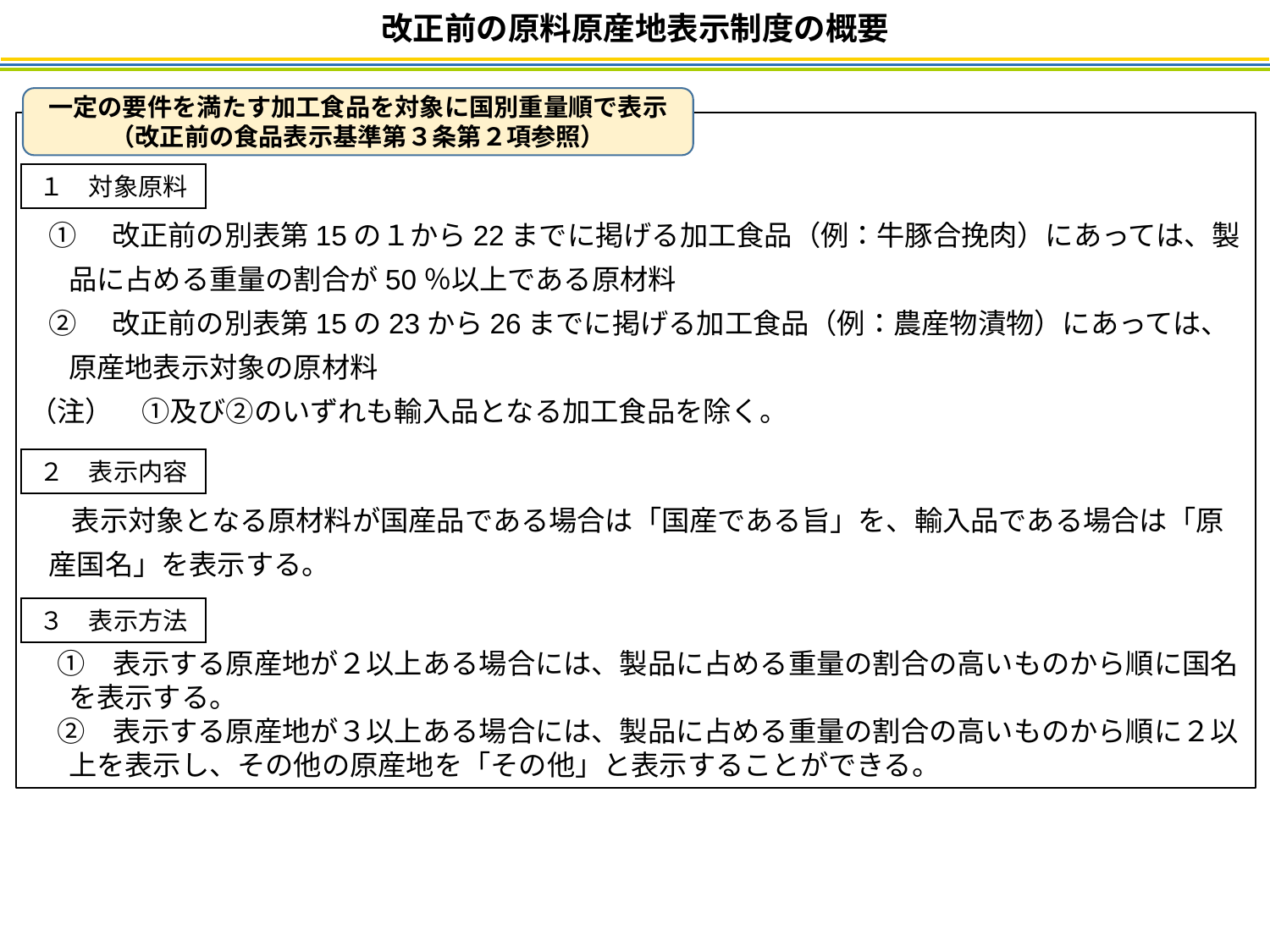

改正前の原料原産地表示制度の概要
一定の要件を満たす加工食品を対象に国別重量順で表示（改正前の食品表示基準第３条第２項参照）

①　改正前の別表第15の１から22までに掲げる加工食品（例：牛豚合挽肉）にあっては、製品に占める重量の割合が50％以上である原材料
②　改正前の別表第15の23から26までに掲げる加工食品（例：農産物漬物）にあっては、原産地表示対象の原材料
（注）　①及び②のいずれも輸入品となる加工食品を除く。

 表示対象となる原材料が国産品である場合は「国産である旨」を、輸入品である場合は「原産国名」を表示する。

　①　表示する原産地が２以上ある場合には、製品に占める重量の割合の高いものから順に国名を表示する。
　②　表示する原産地が３以上ある場合には、製品に占める重量の割合の高いものから順に２以上を表示し、その他の原産地を「その他」と表示することができる。
１　対象原料
２　表示内容
３　表示方法